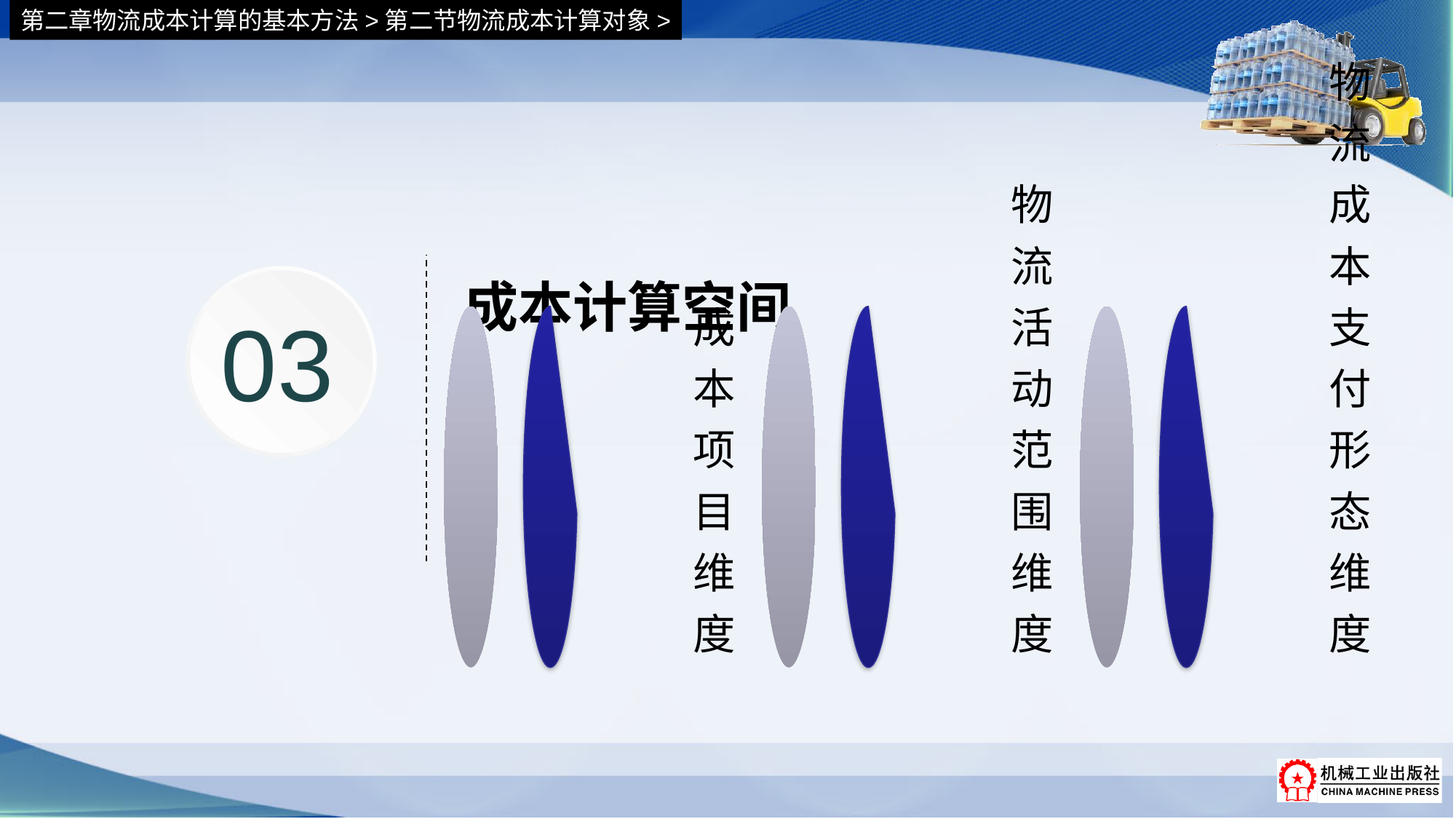

第二章物流成本计算的基本方法>第二节物流成本计算对象>

03
成本计算空间
成本项目维度
物流活动范围维度
物流成本支付形态维度